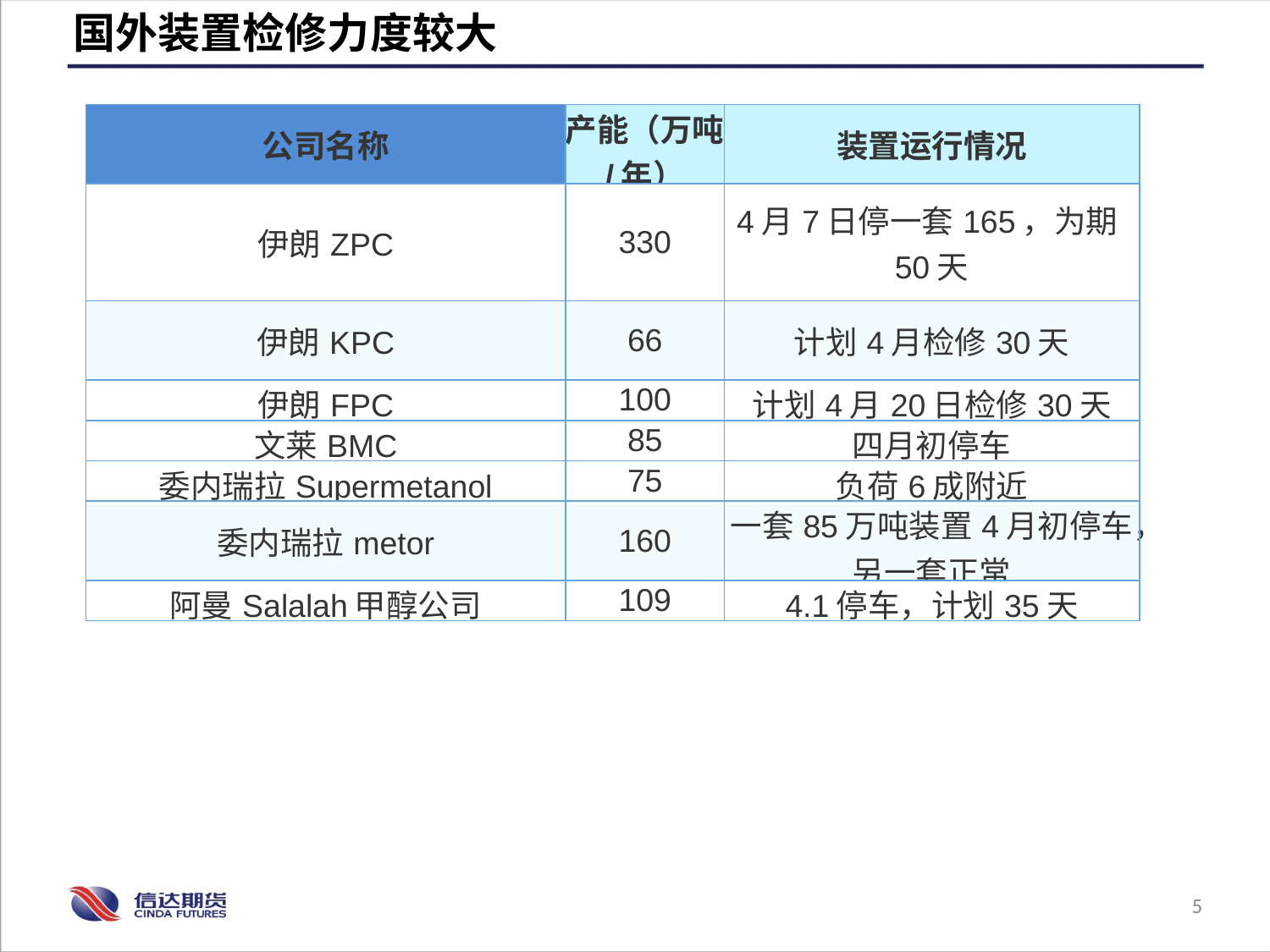

国外装置检修力度较大
| 公司名称 | 产能（万吨/年） | 装置运行情况 |
| --- | --- | --- |
| 伊朗ZPC | 330 | 4月7日停一套165，为期50天 |
| 伊朗KPC | 66 | 计划4月检修30天 |
| 伊朗FPC | 100 | 计划4月20日检修30天 |
| 文莱BMC | 85 | 四月初停车 |
| 委内瑞拉Supermetanol | 75 | 负荷6成附近 |
| 委内瑞拉metor | 160 | 一套85万吨装置4月初停车，另一套正常 |
| 阿曼Salalah甲醇公司 | 109 | 4.1停车，计划35天 |
5